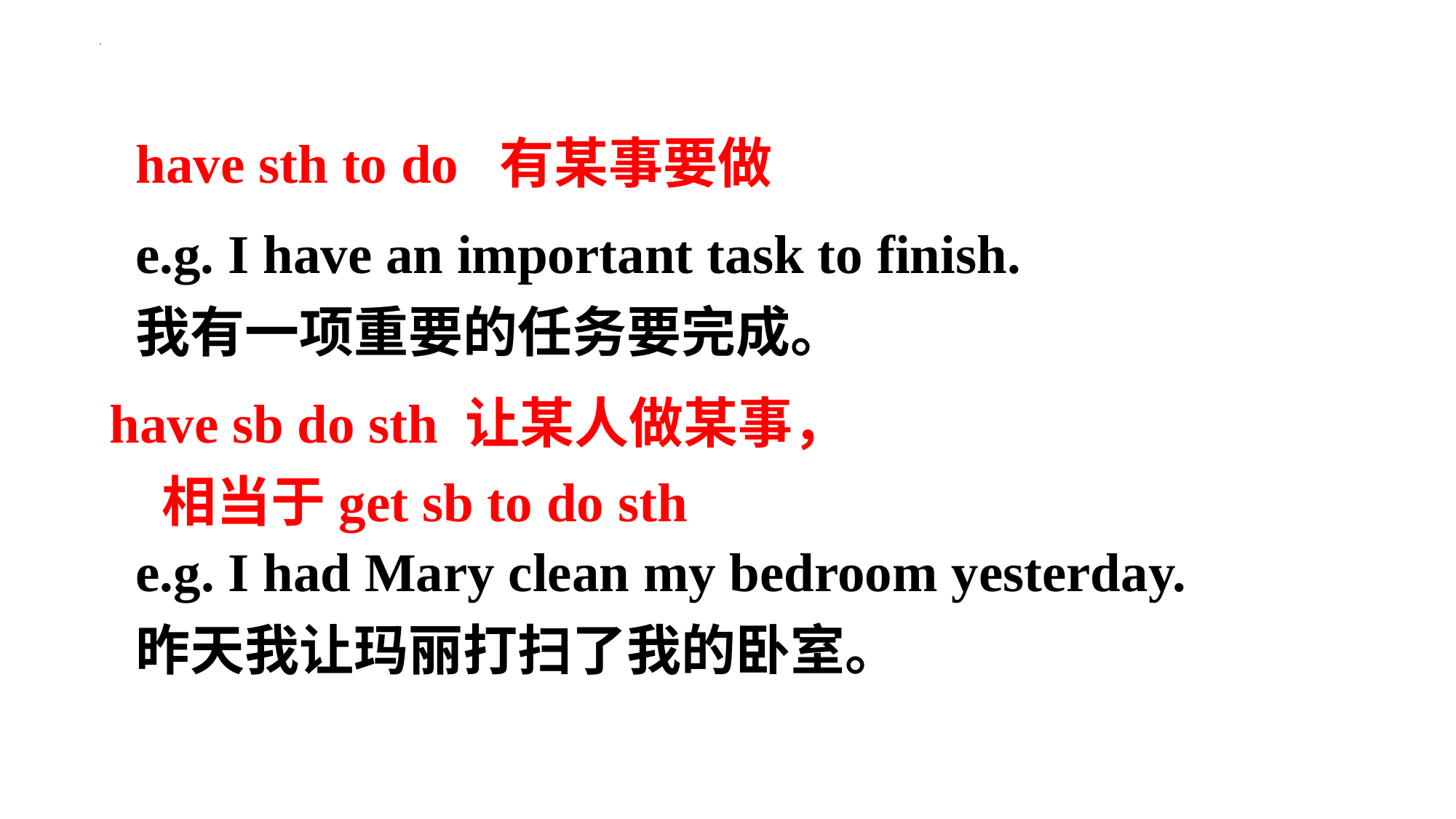

have sth to do  有某事要做
e.g. I have an important task to finish.
我有一项重要的任务要完成。
have sb do sth 让某人做某事，相当于get sb to do sth
e.g. I had Mary clean my bedroom yesterday.
昨天我让玛丽打扫了我的卧室。